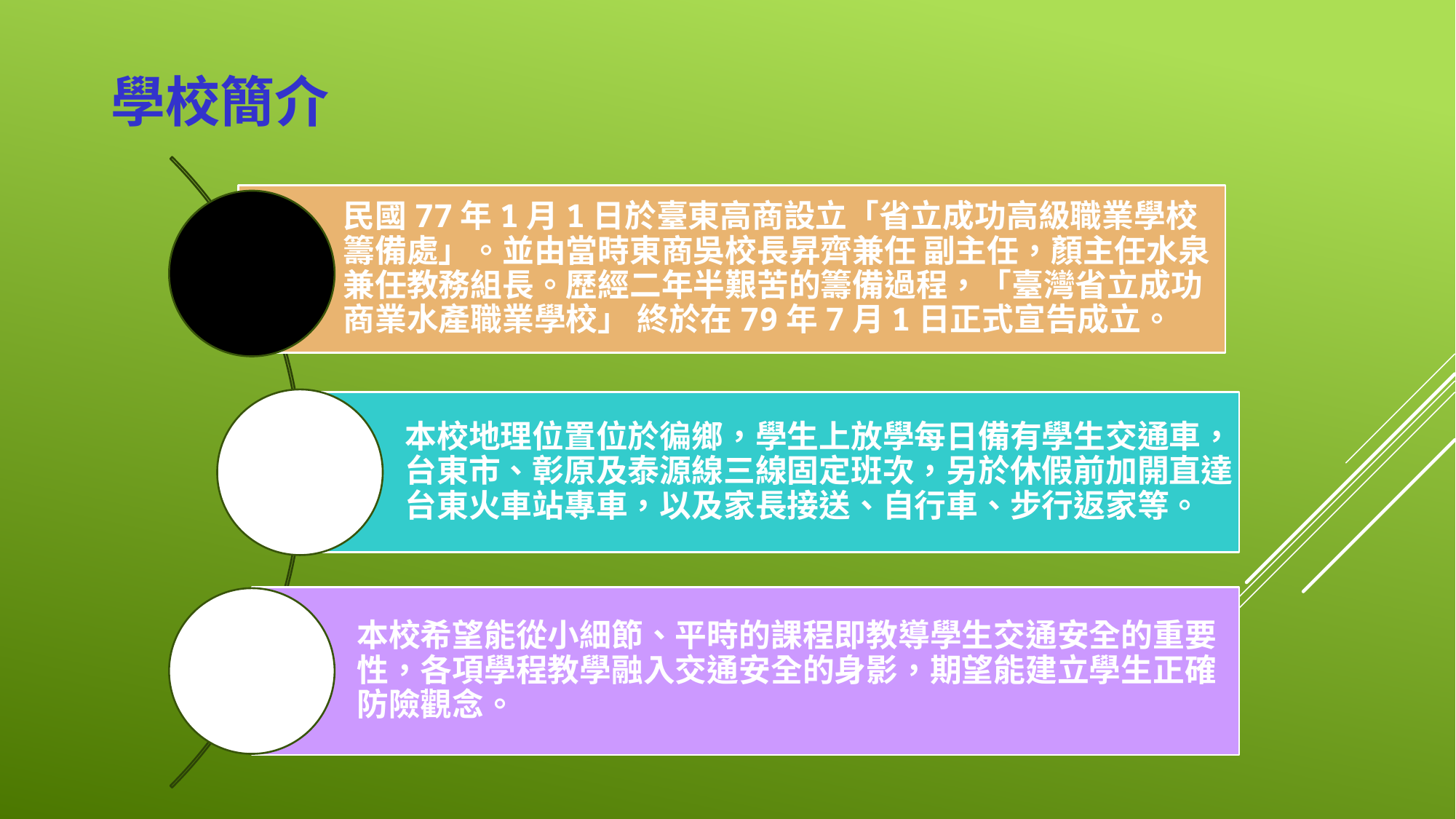

# 學校簡介
民國77年1月1日於臺東高商設立「省立成功高級職業學校籌備處」。並由當時東商吳校長昇齊兼任 副主任，顏主任水泉兼任教務組長。歷經二年半艱苦的籌備過程，「臺灣省立成功商業水產職業學校」 終於在79年7月1日正式宣告成立。
本校地理位置位於徧鄉，學生上放學每日備有學生交通車，台東市、彰原及泰源線三線固定班次，另於休假前加開直達台東火車站專車，以及家長接送、自行車、步行返家等。
本校希望能從小細節、平時的課程即教導學生交通安全的重要性，各項學程教學融入交通安全的身影，期望能建立學生正確防險觀念。